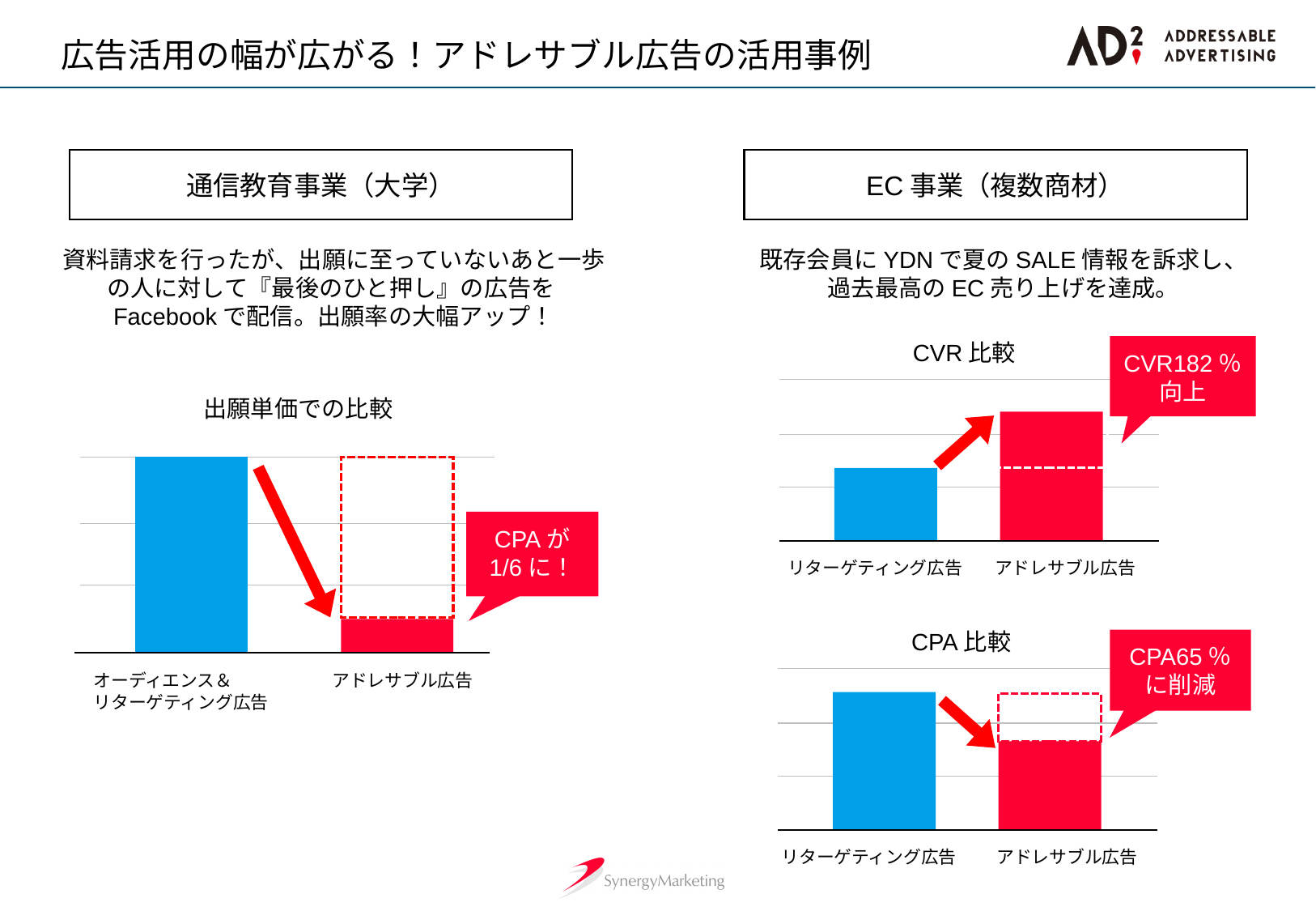

# 広告活用の幅が広がる！アドレサブル広告の活用事例
通信教育事業（大学）
EC事業（複数商材）
資料請求を行ったが、出願に至っていないあと一歩の人に対して『最後のひと押し』の広告をFacebookで配信。出願率の大幅アップ！
既存会員にYDNで夏のSALE情報を訴求し、
過去最高のEC売り上げを達成。
CVR比較
CVR182％
向上

リターゲティング広告
アドレサブル広告
出願単価での比較

CPAが
1/6に！

アドレサブル広告
オーディエンス＆
リターゲティング広告
CPA比較

リターゲティング広告
アドレサブル広告
CPA65％
に削減